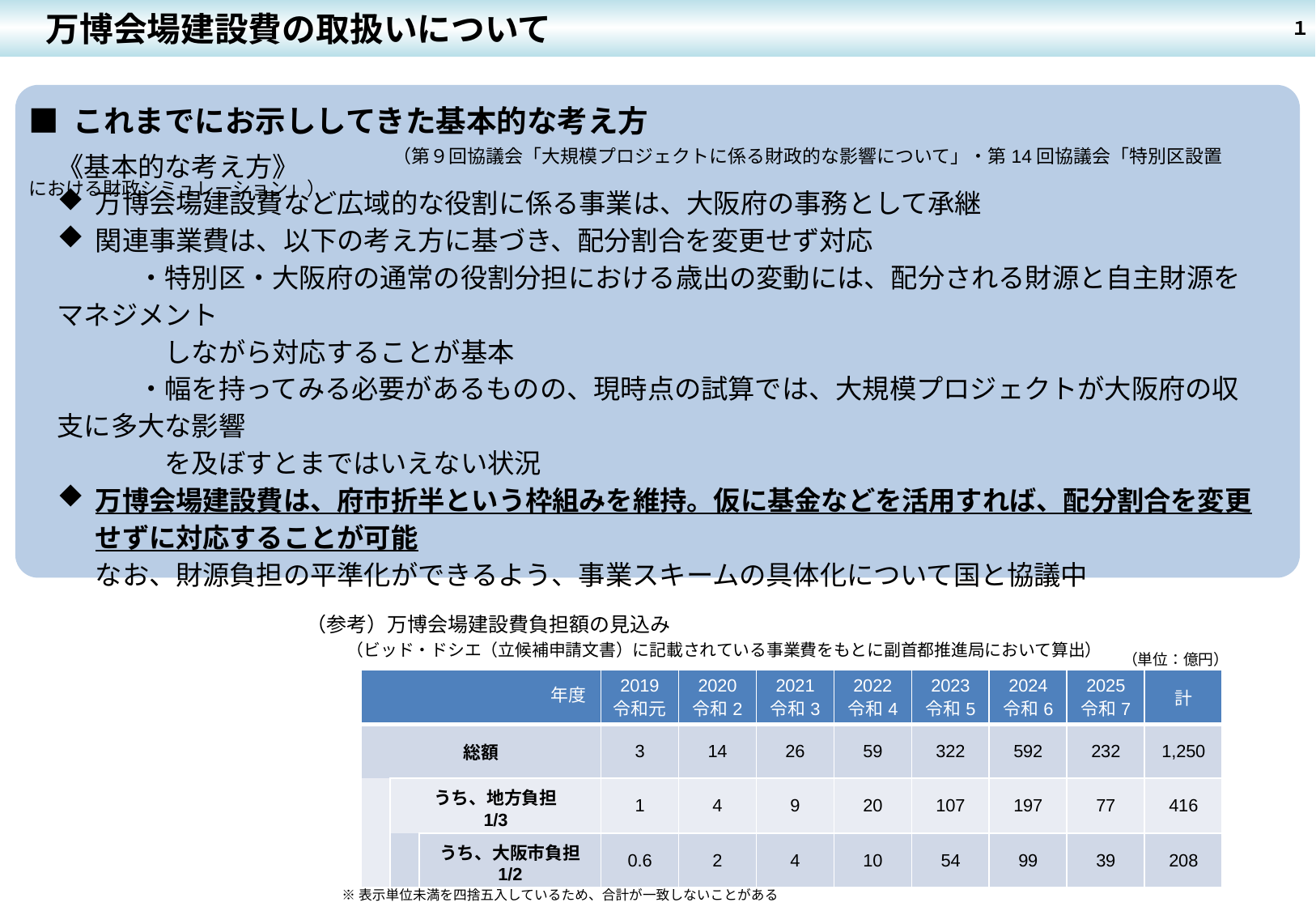

万博会場建設費の取扱いについて
１

■ これまでにお示ししてきた基本的な考え方
　　　　　　　　　　　　（第９回協議会「大規模プロジェクトに係る財政的な影響について」・第14回協議会「特別区設置における財政シミュレーション」）
《基本的な考え方》
万博会場建設費など広域的な役割に係る事業は、大阪府の事務として承継
関連事業費は、以下の考え方に基づき、配分割合を変更せず対応
　　　・特別区・大阪府の通常の役割分担における歳出の変動には、配分される財源と自主財源をマネジメント
　　　　しながら対応することが基本
　　　・幅を持ってみる必要があるものの、現時点の試算では、大規模プロジェクトが大阪府の収支に多大な影響
　　　　を及ぼすとまではいえない状況
万博会場建設費は、府市折半という枠組みを維持。仮に基金などを活用すれば、配分割合を変更せずに対応することが可能
なお、財源負担の平準化ができるよう、事業スキームの具体化について国と協議中
（参考）万博会場建設費負担額の見込み
　　（ビッド・ドシエ（立候補申請文書）に記載されている事業費をもとに副首都推進局において算出）
（単位：億円）
|  |  |  | 2019 令和元 | 2020 令和2 | 2021 令和3 | 2022 令和4 | 2023 令和5 | 2024 令和6 | 2025 令和7 | 計 |
| --- | --- | --- | --- | --- | --- | --- | --- | --- | --- | --- |
| 総額 |  |  | 3 | 14 | 26 | 59 | 322 | 592 | 232 | 1,250 |
|  | うち、地方負担 1/3 |  | 1 | 4 | 9 | 20 | 107 | 197 | 77 | 416 |
|  |  | うち、大阪市負担 1/2 | 0.6 | 2 | 4 | 10 | 54 | 99 | 39 | 208 |
年度
※表示単位未満を四捨五入しているため、合計が一致しないことがある